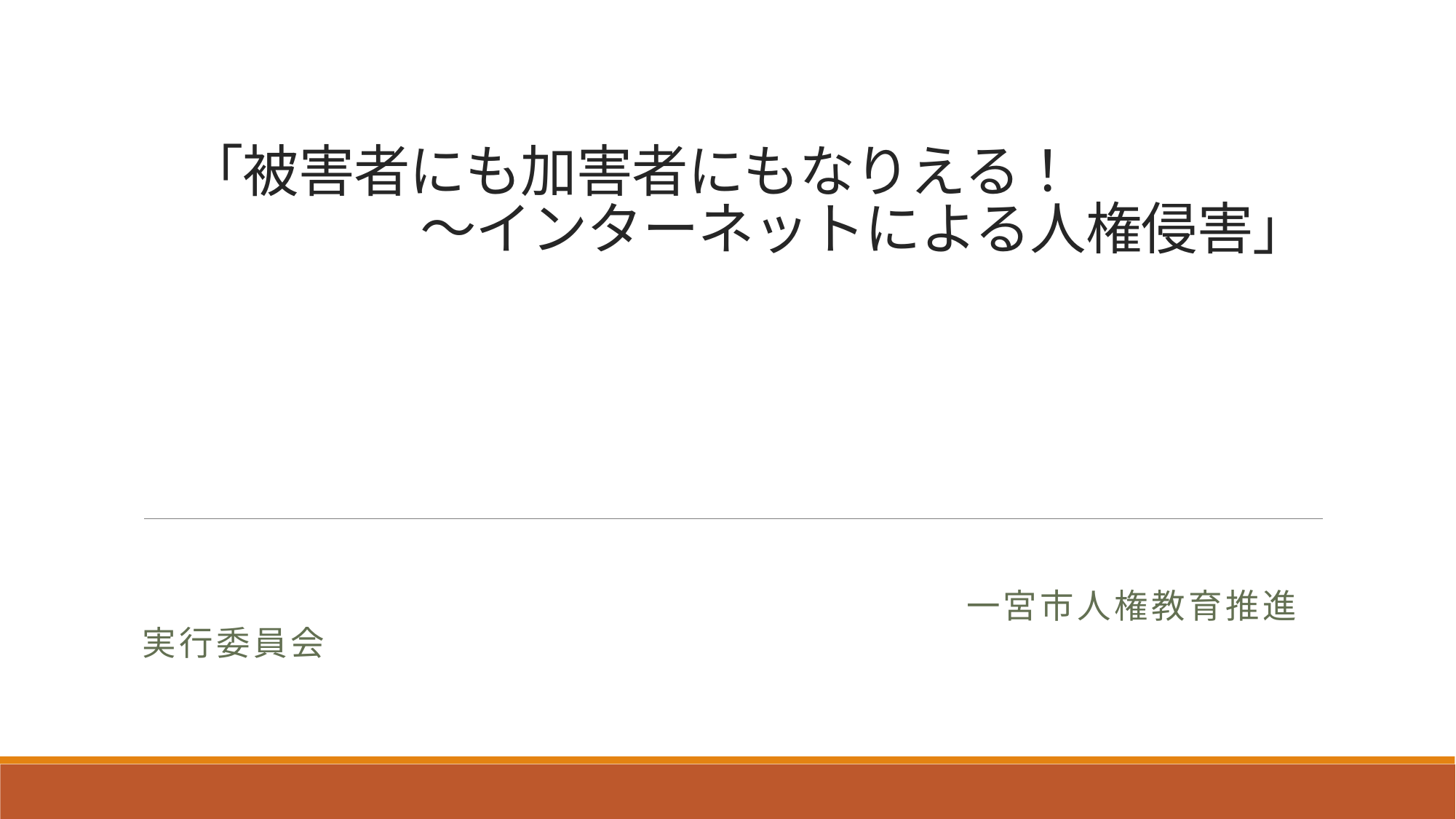

# 「被害者にも加害者にもなりえる！ 　　　　　～インターネットによる人権侵害」

　　　　　　　　　　　　　　　　　　　　　　　　一宮市人権教育推進実行委員会